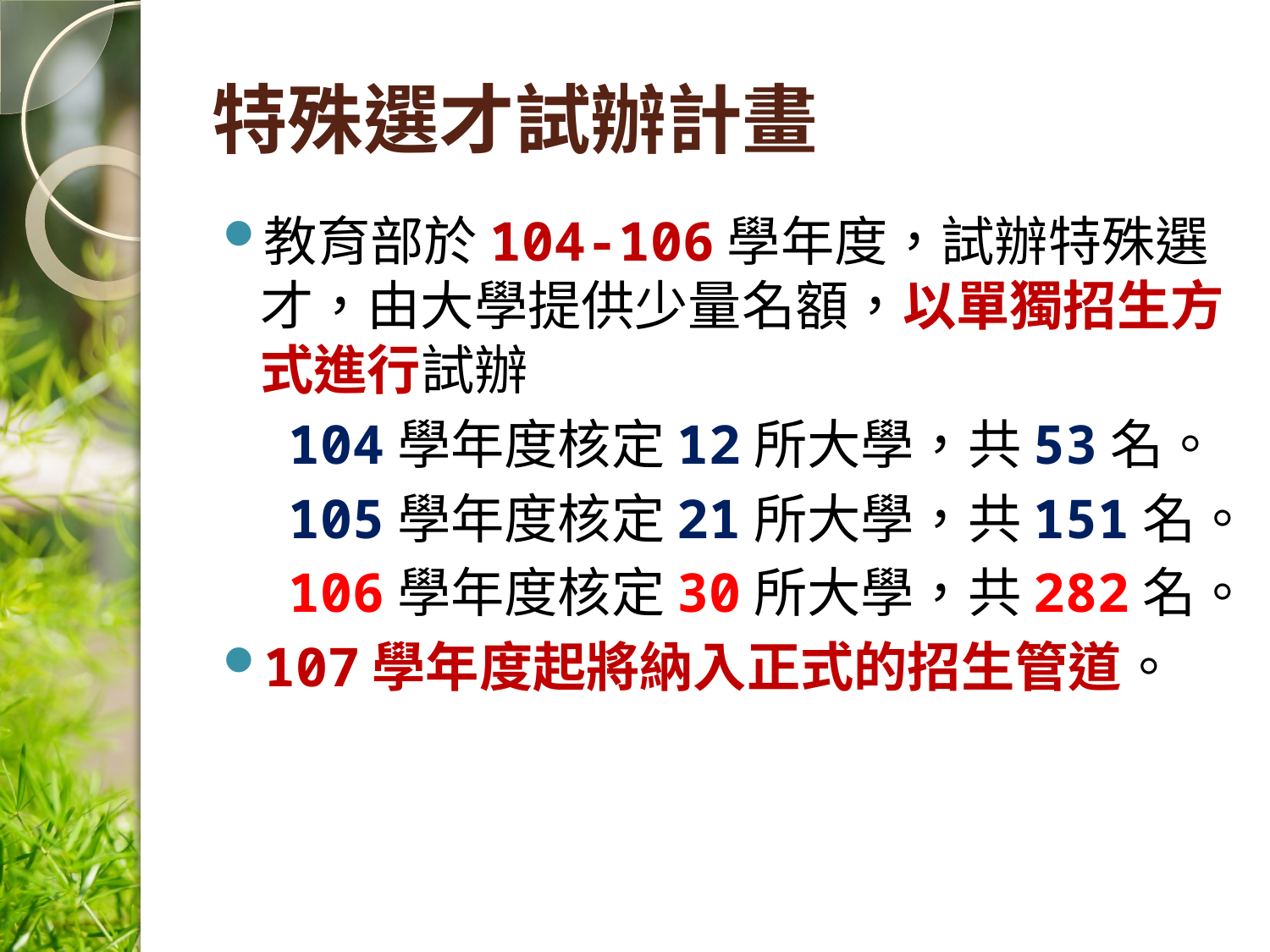

# 特殊選才試辦計畫
教育部於104-106學年度，試辦特殊選才，由大學提供少量名額，以單獨招生方式進行試辦
　104學年度核定12所大學，共53名。
　105學年度核定21所大學，共151名。
　106學年度核定30所大學，共282名。
107學年度起將納入正式的招生管道。